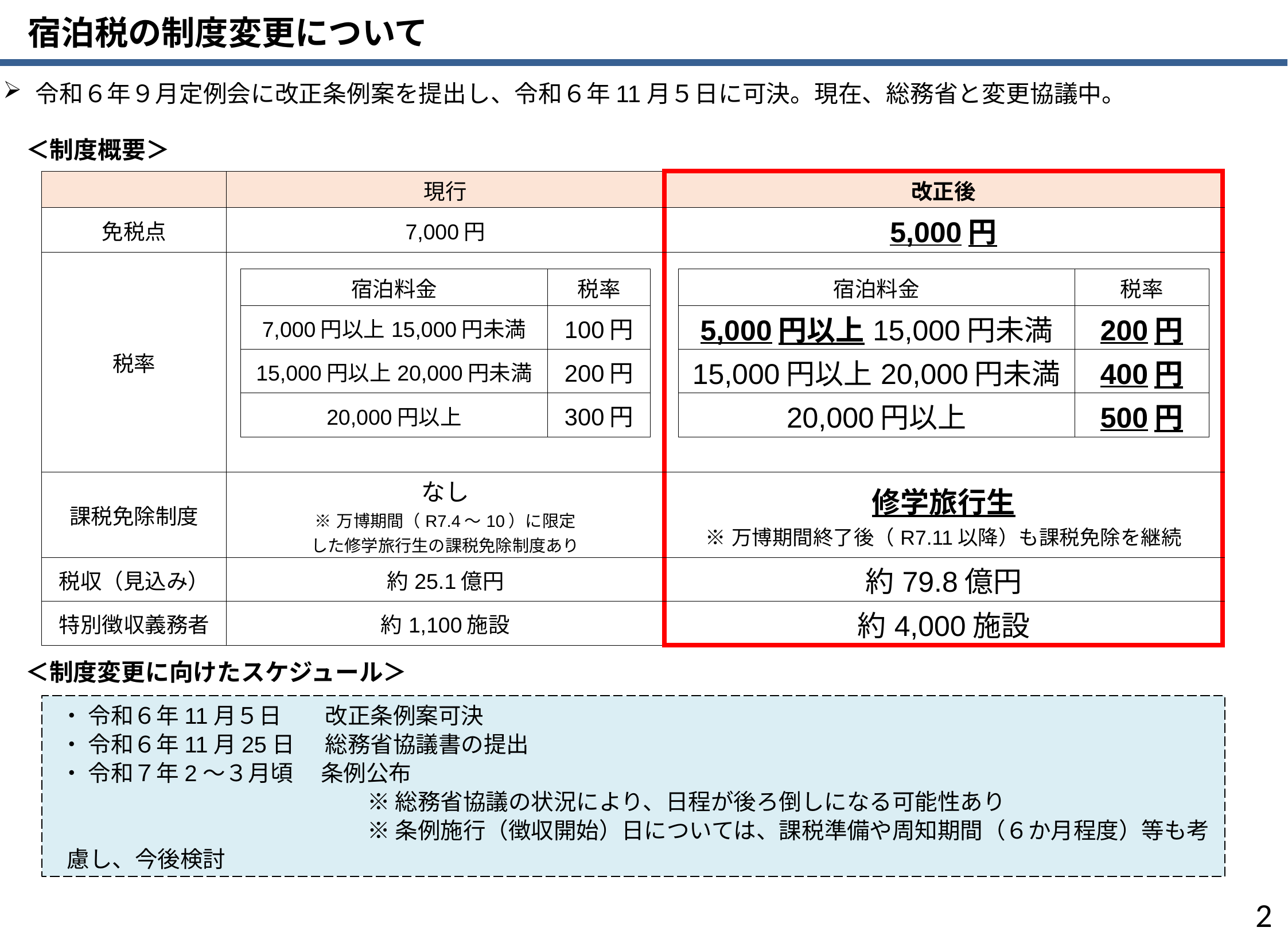

宿泊税の制度変更について

令和６年９月定例会に改正条例案を提出し、令和６年11月５日に可決。現在、総務省と変更協議中。
＜制度概要＞
|  | 現行 |  |  |  | 改正後 |  |  |  |
| --- | --- | --- | --- | --- | --- | --- | --- | --- |
| 免税点 | 7,000円 |  |  |  | 5,000円 |  |  |  |
| 税率 |  |  |  |  |  |  |  |  |
|  |  | 宿泊料金 | 税率 |  |  | 宿泊料金 | 税率 |  |
|  |  | 7,000円以上15,000円未満 | 100円 |  |  | 5,000円以上15,000円未満 | 200円 |  |
|  |  | 15,000円以上20,000円未満 | 200円 |  |  | 15,000円以上20,000円未満 | 400円 |  |
|  |  | 20,000円以上 | 300円 |  |  | 20,000円以上 | 500円 |  |
|  |  |  |  |  |  |  |  |  |
| 課税免除制度 | なし ※万博期間（R7.4～10）に限定 した修学旅行生の課税免除制度あり |  |  |  | 修学旅行生 ※万博期間終了後（R7.11以降）も課税免除を継続 |  |  |  |
| 税収（見込み） | 約25.1億円 |  |  |  | 約79.8億円 |  |  |  |
| 特別徴収義務者 | 約1,100施設 |  |  |  | 約4,000施設 |  |  |  |
＜制度変更に向けたスケジュール＞
 ・ 令和６年11月５日	改正条例案可決
 ・ 令和６年11月25日	総務省協議書の提出
 ・ 令和７年2～３月頃　 条例公布
　　　　　　　　　　　　　　※ 総務省協議の状況により、日程が後ろ倒しになる可能性あり
　　　　　　　　　　　　　　※ 条例施行（徴収開始）日については、課税準備や周知期間（６か月程度）等も考慮し、今後検討
2